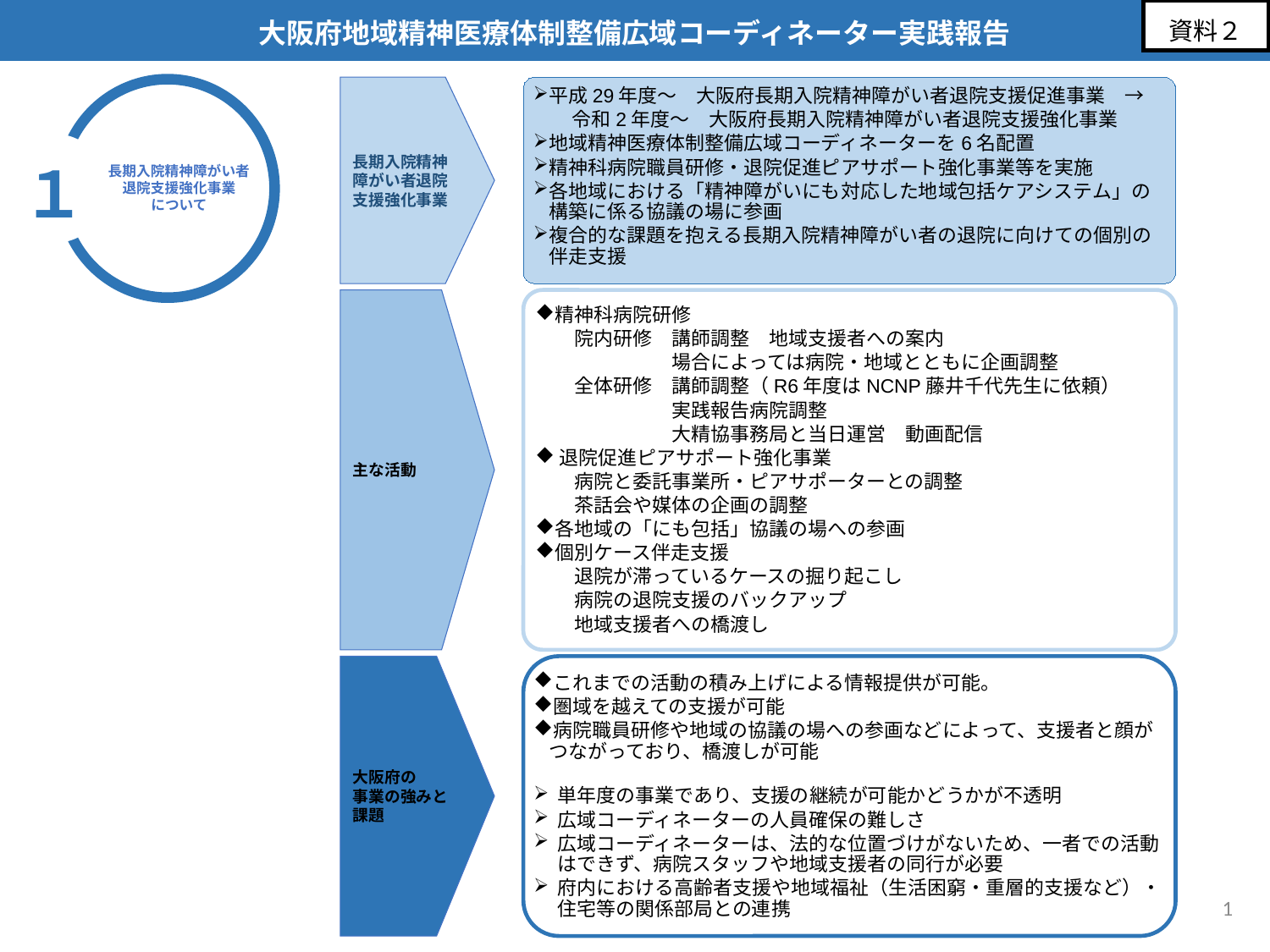

大阪府地域精神医療体制整備広域コーディネーター実践報告
資料２
長期入院精神障がい者退院支援強化事業
平成29年度～　大阪府長期入院精神障がい者退院支援促進事業　→
　　令和2年度～　大阪府長期入院精神障がい者退院支援強化事業
地域精神医療体制整備広域コーディネーターを6名配置
精神科病院職員研修・退院促進ピアサポート強化事業等を実施
各地域における「精神障がいにも対応した地域包括ケアシステム」の構築に係る協議の場に参画
複合的な課題を抱える長期入院精神障がい者の退院に向けての個別の伴走支援

１
長期入院精神障がい者
退院支援強化事業
について
主な活動
精神科病院研修
　　院内研修　講師調整　地域支援者への案内
　　　　　　　場合によっては病院・地域とともに企画調整
　　全体研修　講師調整（R6年度はNCNP藤井千代先生に依頼）
　　　　　　　実践報告病院調整
　　　　　　　大精協事務局と当日運営　動画配信
退院促進ピアサポート強化事業
　　病院と委託事業所・ピアサポーターとの調整
　　茶話会や媒体の企画の調整
各地域の「にも包括」協議の場への参画
個別ケース伴走支援
　　退院が滞っているケースの掘り起こし
　　病院の退院支援のバックアップ
　　地域支援者への橋渡し

これまでの活動の積み上げによる情報提供が可能。
圏域を越えての支援が可能
病院職員研修や地域の協議の場への参画などによって、支援者と顔がつながっており、橋渡しが可能
単年度の事業であり、支援の継続が可能かどうかが不透明
広域コーディネーターの人員確保の難しさ
広域コーディネーターは、法的な位置づけがないため、一者での活動はできず、病院スタッフや地域支援者の同行が必要
府内における高齢者支援や地域福祉（生活困窮・重層的支援など）・住宅等の関係部局との連携
大阪府の
事業の強みと課題
1